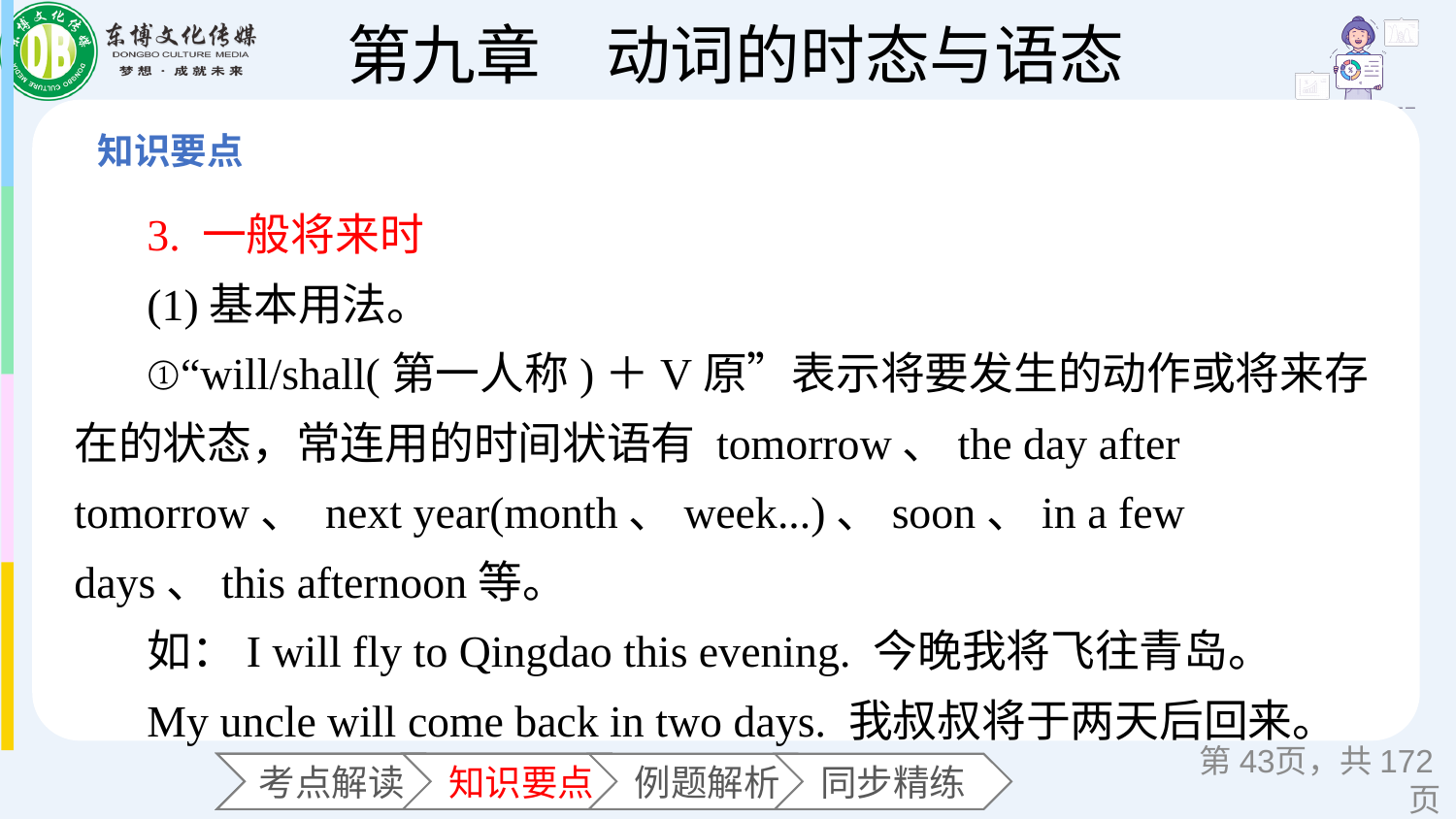

3. 一般将来时
(1)基本用法。
①“will/shall(第一人称)＋V原”表示将要发生的动作或将来存在的状态，常连用的时间状语有 tomorrow、the day after tomorrow、 next year(month、week...)、soon、in a few days、this afternoon等。
如：I will fly to Qingdao this evening. 今晚我将飞往青岛。
My uncle will come back in two days. 我叔叔将于两天后回来。
第43页，共172页